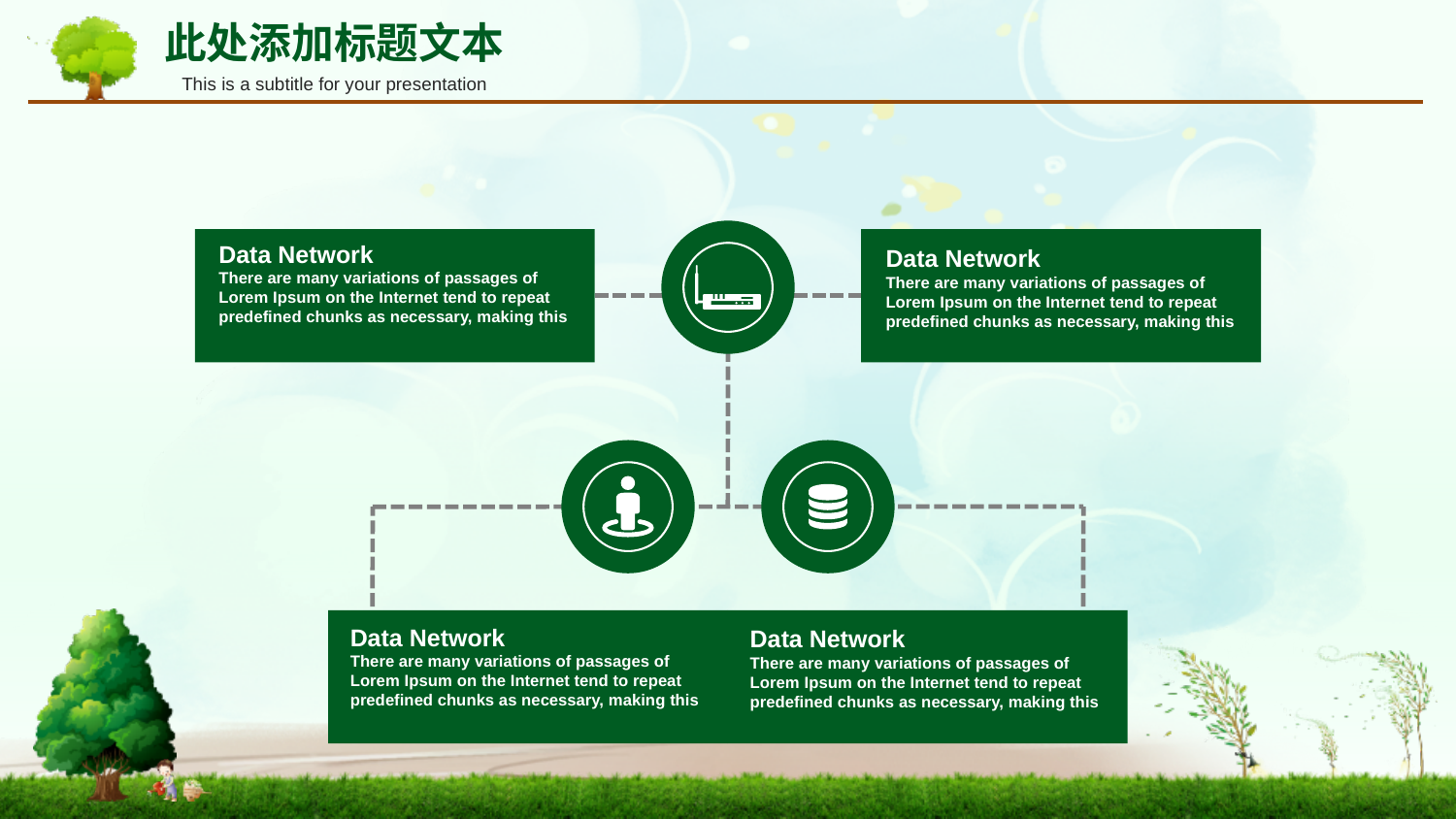

此处添加标题文本
This is a subtitle for your presentation

Data Network
There are many variations of passages of Lorem Ipsum on the Internet tend to repeat predefined chunks as necessary, making this
Data Network
There are many variations of passages of Lorem Ipsum on the Internet tend to repeat predefined chunks as necessary, making this

Data Network
There are many variations of passages of Lorem Ipsum on the Internet tend to repeat predefined chunks as necessary, making this
Data Network
There are many variations of passages of Lorem Ipsum on the Internet tend to repeat predefined chunks as necessary, making this